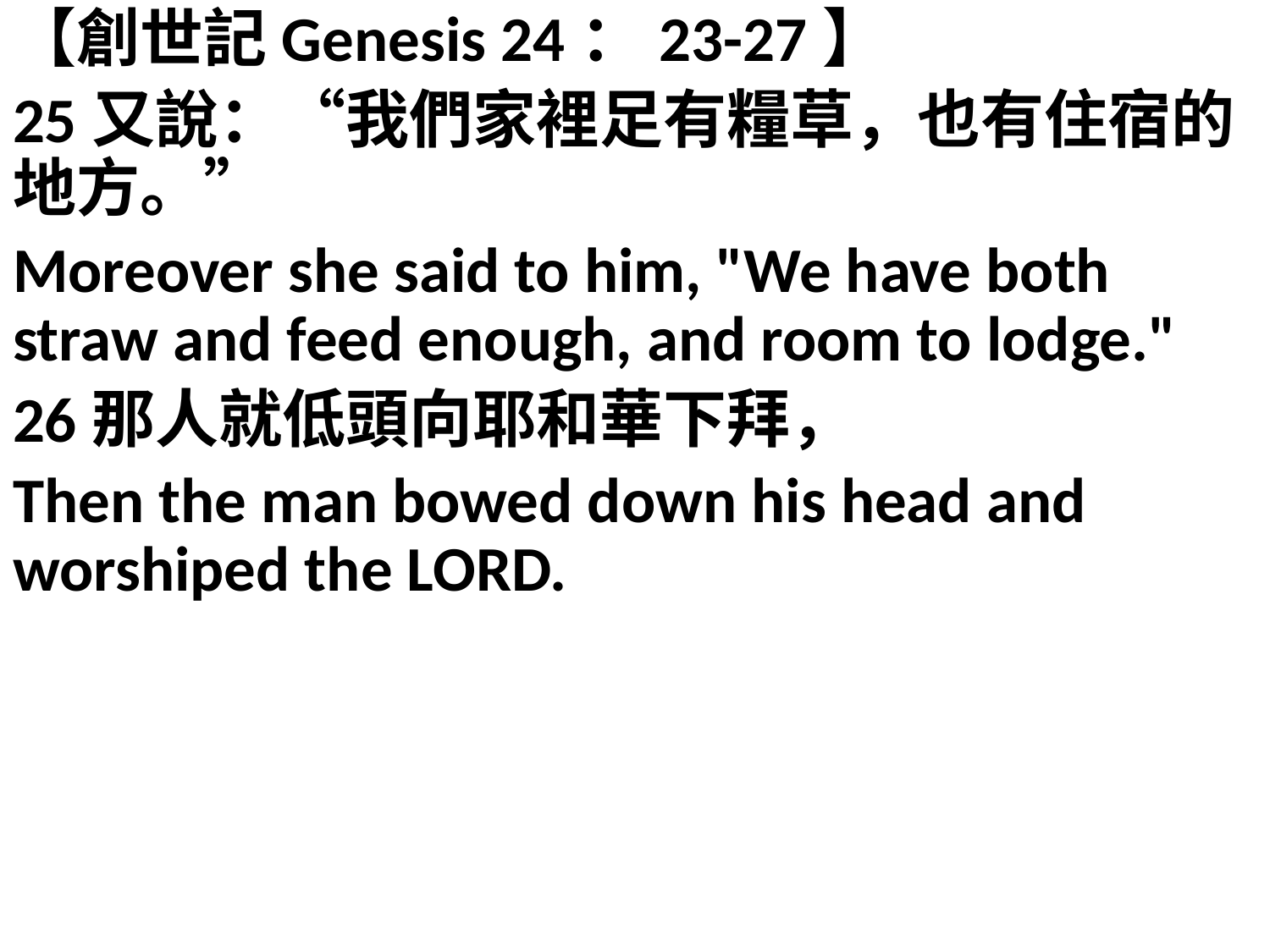

【創世記Genesis 24：23-27】
25又說：“我們家裡足有糧草，也有住宿的地方。”
Moreover she said to him, "We have both straw and feed enough, and room to lodge."
26那人就低頭向耶和華下拜，
Then the man bowed down his head and worshiped the LORD.